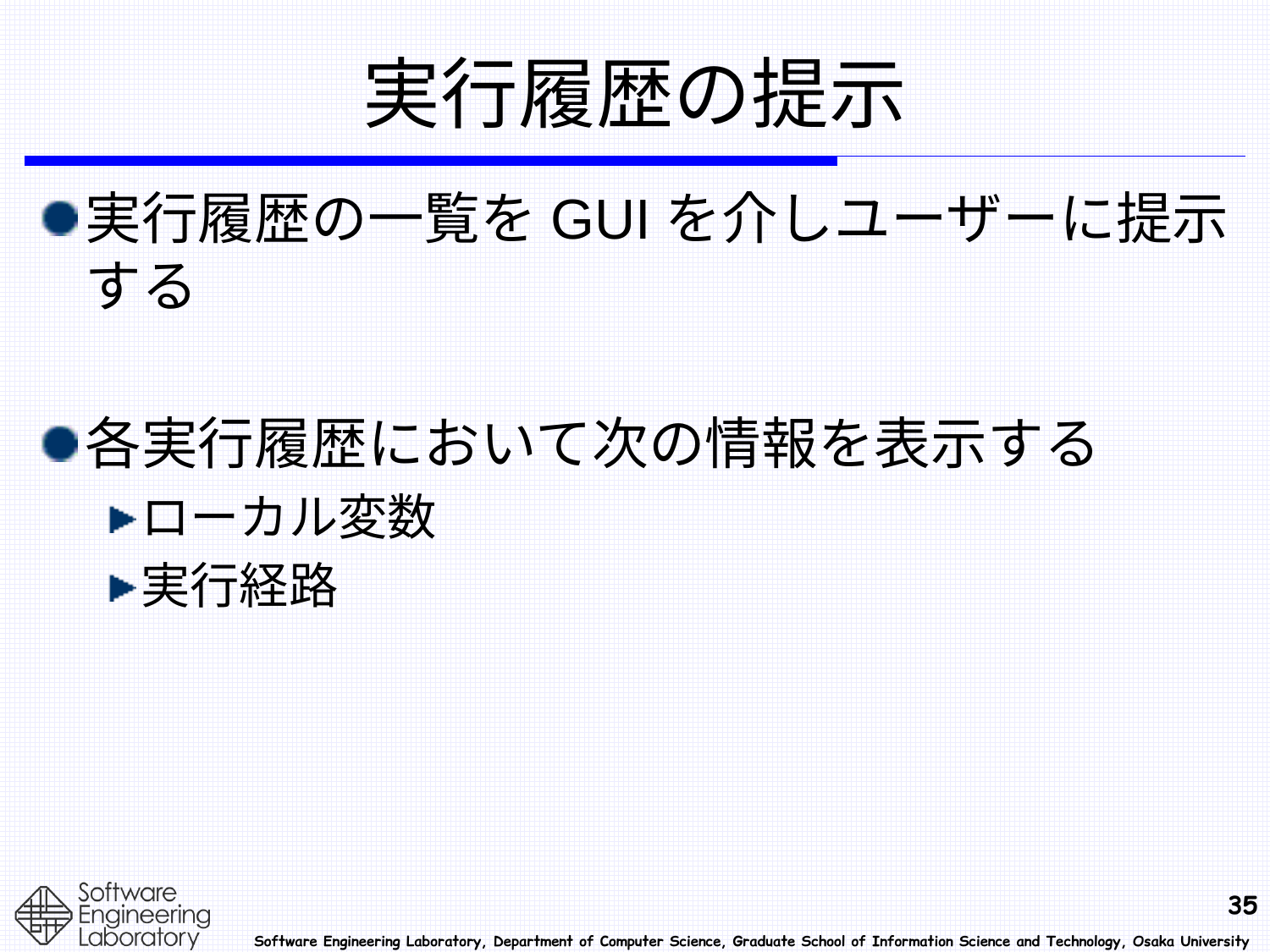

# 実行履歴の提示
実行履歴の一覧をGUIを介しユーザーに提示する

各実行履歴において次の情報を表示する
ローカル変数
実行経路